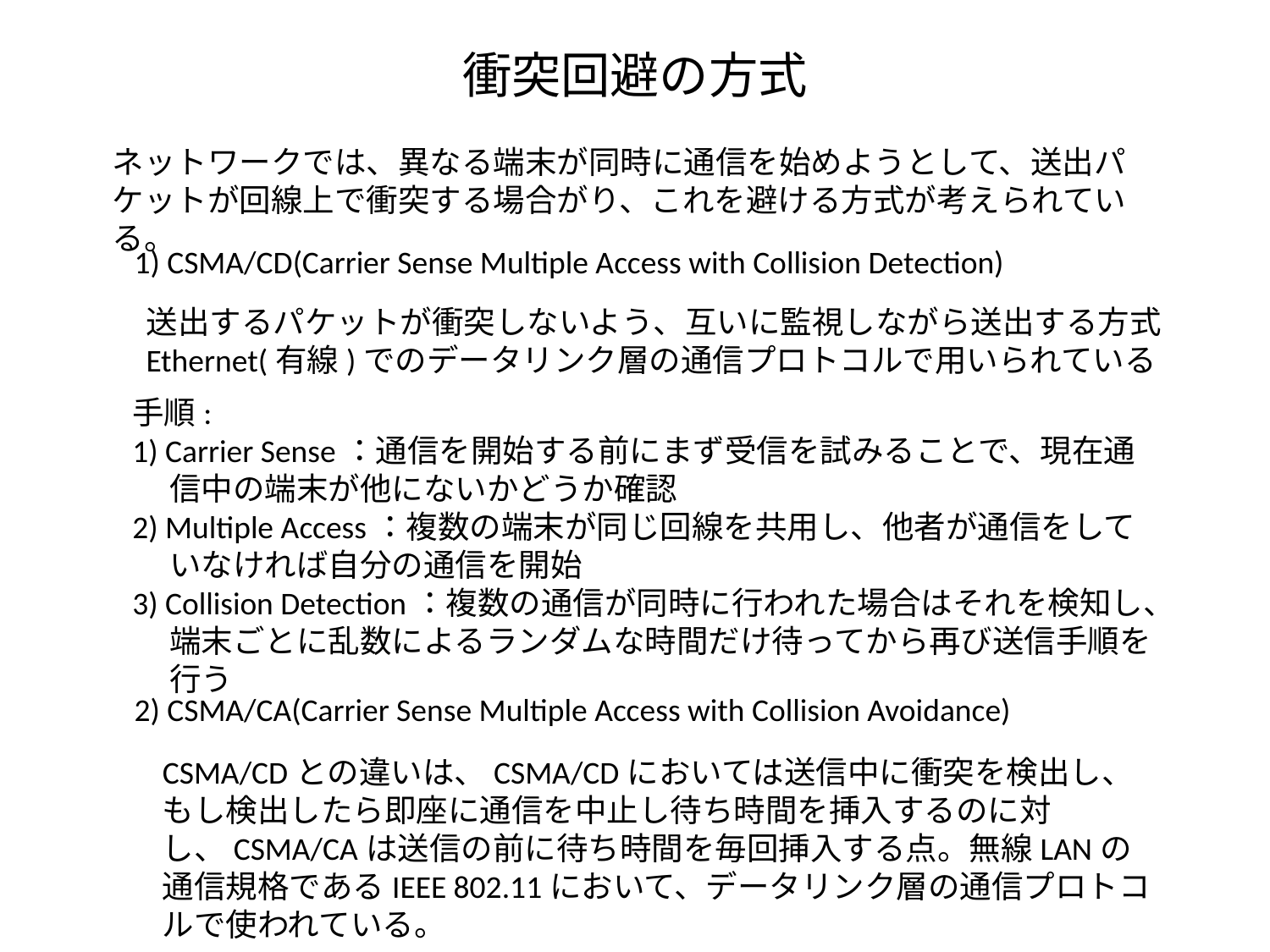

# 衝突回避の方式
ネットワークでは、異なる端末が同時に通信を始めようとして、送出パケットが回線上で衝突する場合がり、これを避ける方式が考えられている。
1) CSMA/CD(Carrier Sense Multiple Access with Collision Detection)
送出するパケットが衝突しないよう、互いに監視しながら送出する方式
Ethernet(有線)でのデータリンク層の通信プロトコルで用いられている
手順:
1) Carrier Sense：通信を開始する前にまず受信を試みることで、現在通信中の端末が他にないかどうか確認
2) Multiple Access：複数の端末が同じ回線を共用し、他者が通信をしていなければ自分の通信を開始
3) Collision Detection：複数の通信が同時に行われた場合はそれを検知し、端末ごとに乱数によるランダムな時間だけ待ってから再び送信手順を行う
2) CSMA/CA(Carrier Sense Multiple Access with Collision Avoidance)
CSMA/CDとの違いは、CSMA/CDにおいては送信中に衝突を検出し、もし検出したら即座に通信を中止し待ち時間を挿入するのに対し、CSMA/CAは送信の前に待ち時間を毎回挿入する点。無線LANの通信規格であるIEEE 802.11において、データリンク層の通信プロトコルで使われている。